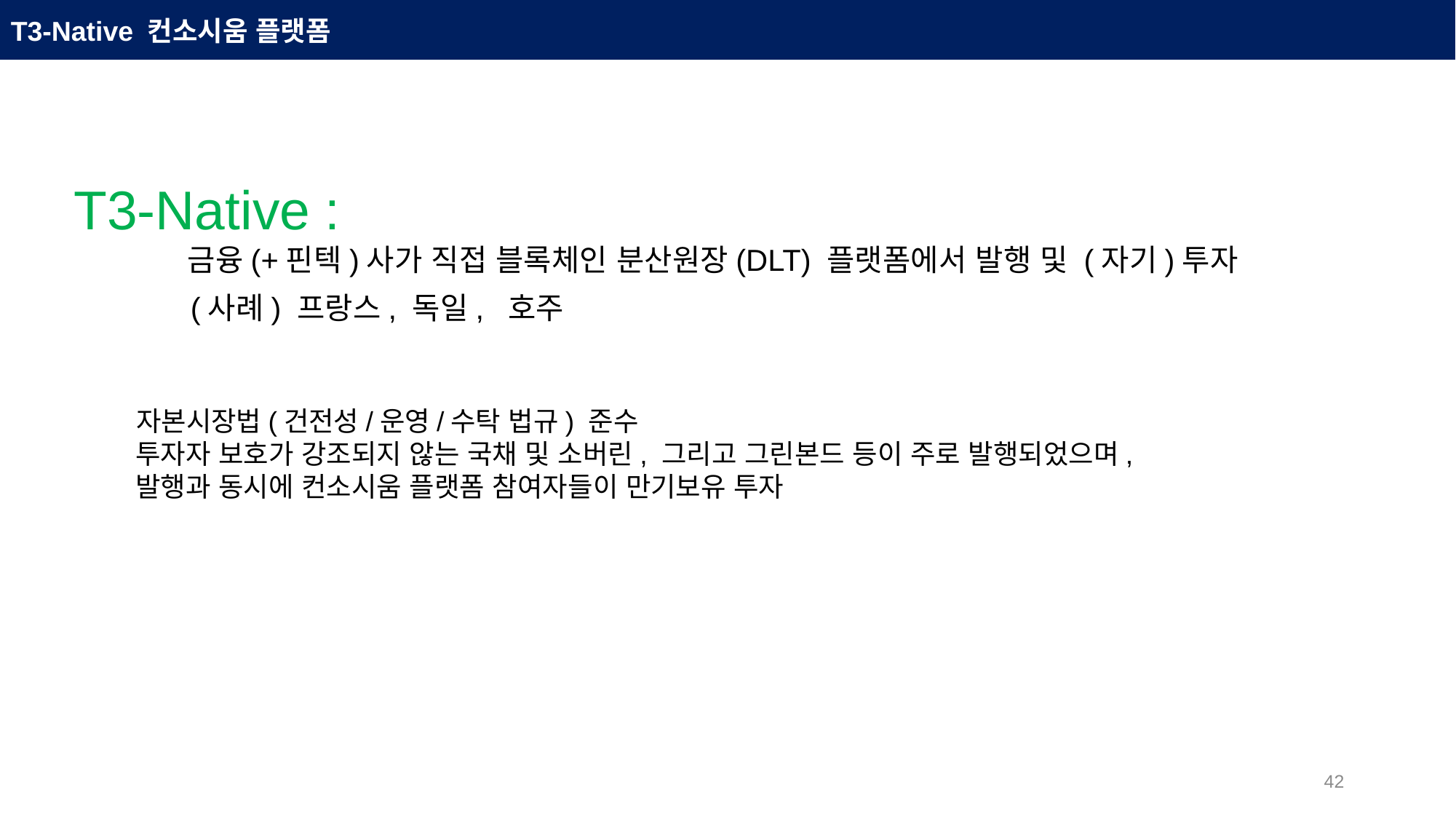

T3-Native 컨소시움 플랫폼

 T3-Native :
              금융(+핀텍)사가 직접 블록체인 분산원장(DLT) 플랫폼에서 발행 및 (자기)투자
           (사례) 프랑스, 독일,  호주

        자본시장법(건전성/운영/수탁 법규) 준수
         투자자 보호가 강조되지 않는 국채 및 소버린, 그리고 그린본드 등이 주로 발행되었으며,
         발행과 동시에 컨소시움 플랫폼 참여자들이 만기보유 투자

42